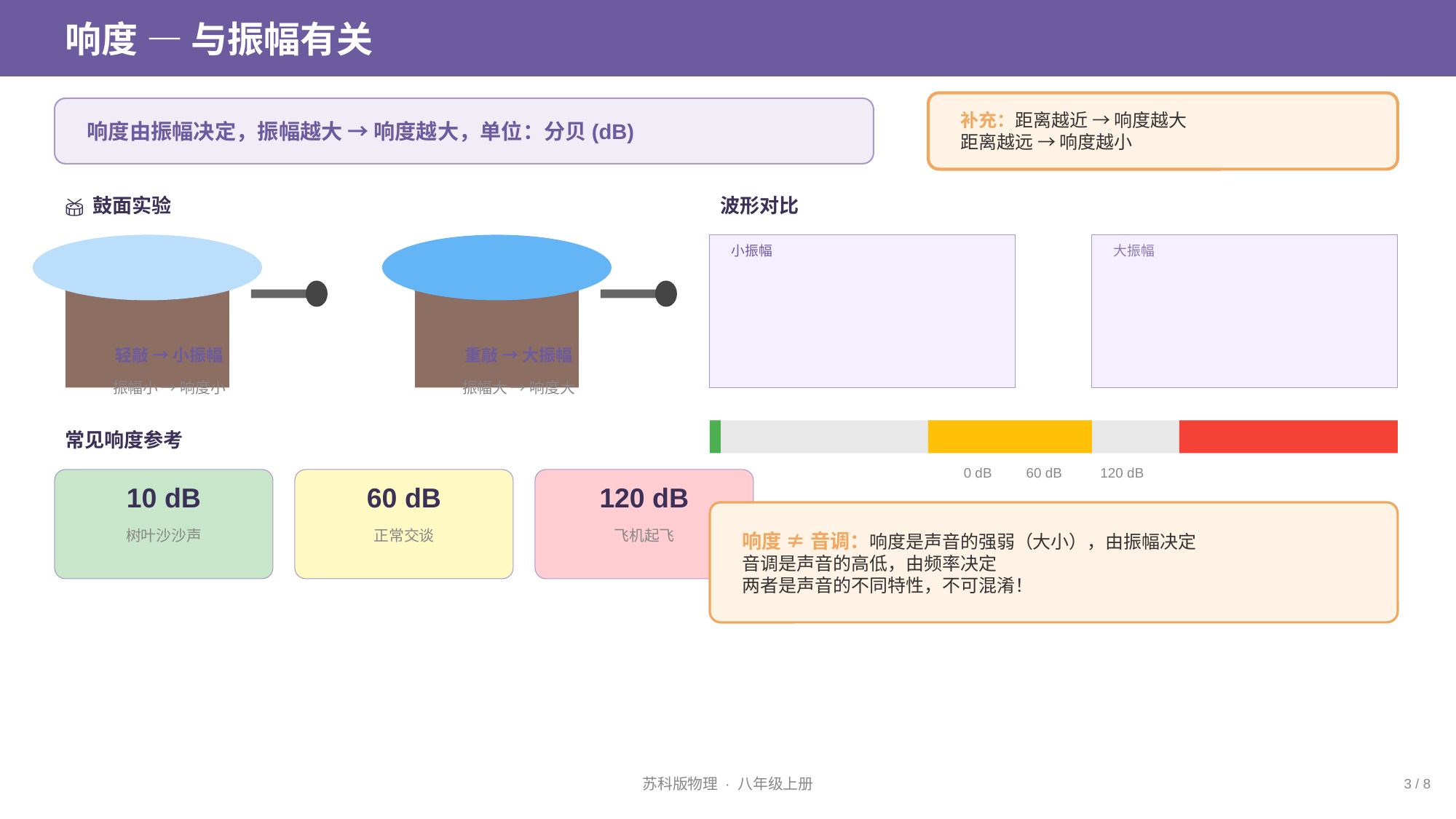

响度 — 与振幅有关

补充：距离越近 → 响度越大
距离越远 → 响度越小
响度由振幅决定，振幅越大 → 响度越大，单位：分贝(dB)
🥁 鼓面实验
波形对比

小振幅
大振幅

轻敲 → 小振幅
重敲 → 大振幅
振幅小 → 响度小
振幅大 → 响度大
常见响度参考

0 dB         60 dB          120 dB

10 dB
60 dB
120 dB

响度 ≠ 音调：响度是声音的强弱（大小），由振幅决定
音调是声音的高低，由频率决定
两者是声音的不同特性，不可混淆！
树叶沙沙声
正常交谈
飞机起飞
苏科版物理 · 八年级上册
3 / 8